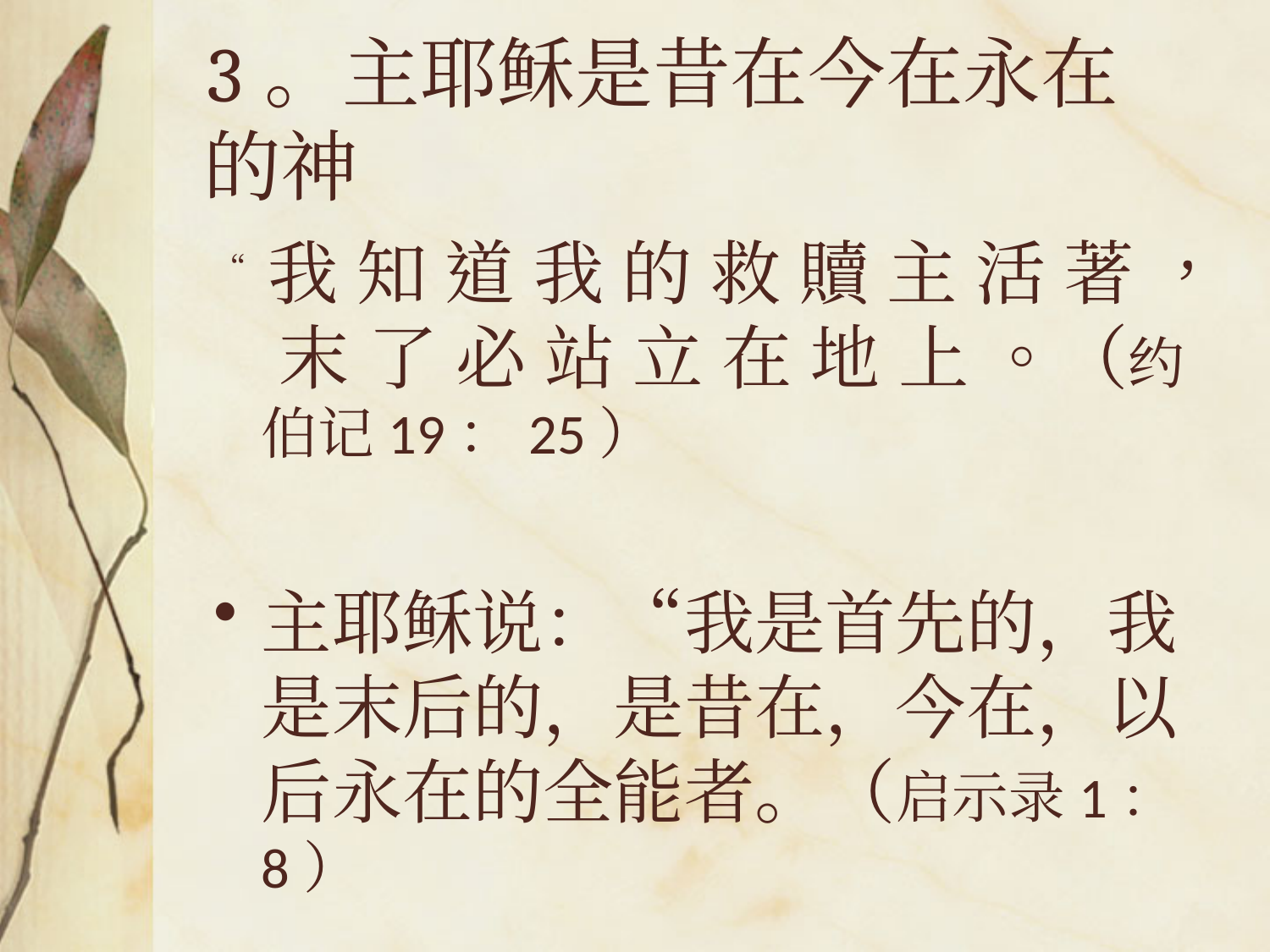

# 3。主耶稣是昔在今在永在的神
“ 我 知 道 我 的 救 贖 主 活 著 ， 末 了 必 站 立 在 地 上 。（约伯记19：25）

主耶稣说：“我是首先的，我是末后的，是昔在，今在，以后永在的全能者。（启示录1：8）